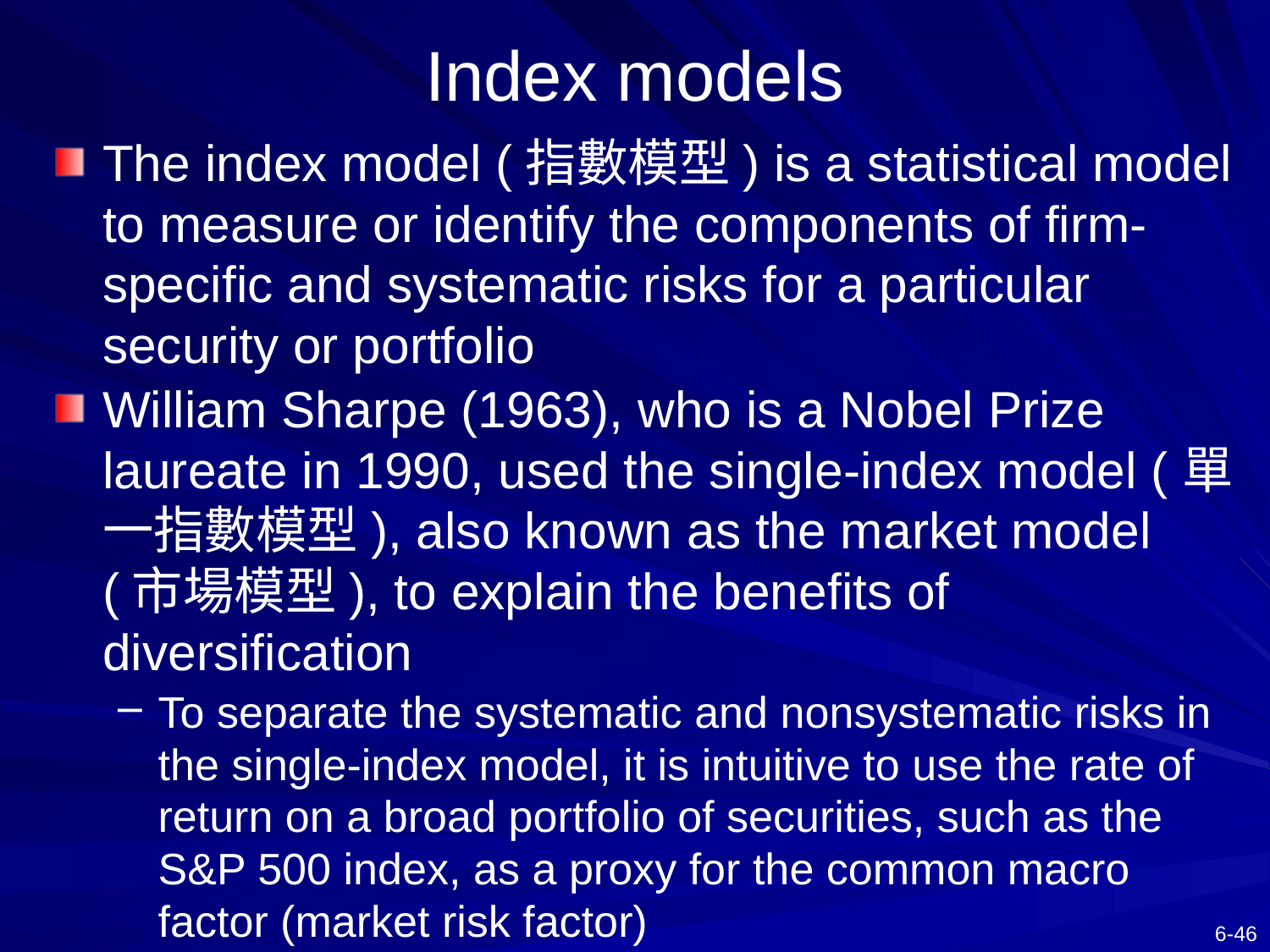

# Index models
The index model (指數模型) is a statistical model to measure or identify the components of firm-specific and systematic risks for a particular security or portfolio
William Sharpe (1963), who is a Nobel Prize laureate in 1990, used the single-index model (單一指數模型), also known as the market model (市場模型), to explain the benefits of diversification
To separate the systematic and nonsystematic risks in the single-index model, it is intuitive to use the rate of return on a broad portfolio of securities, such as the S&P 500 index, as a proxy for the common macro factor (market risk factor)